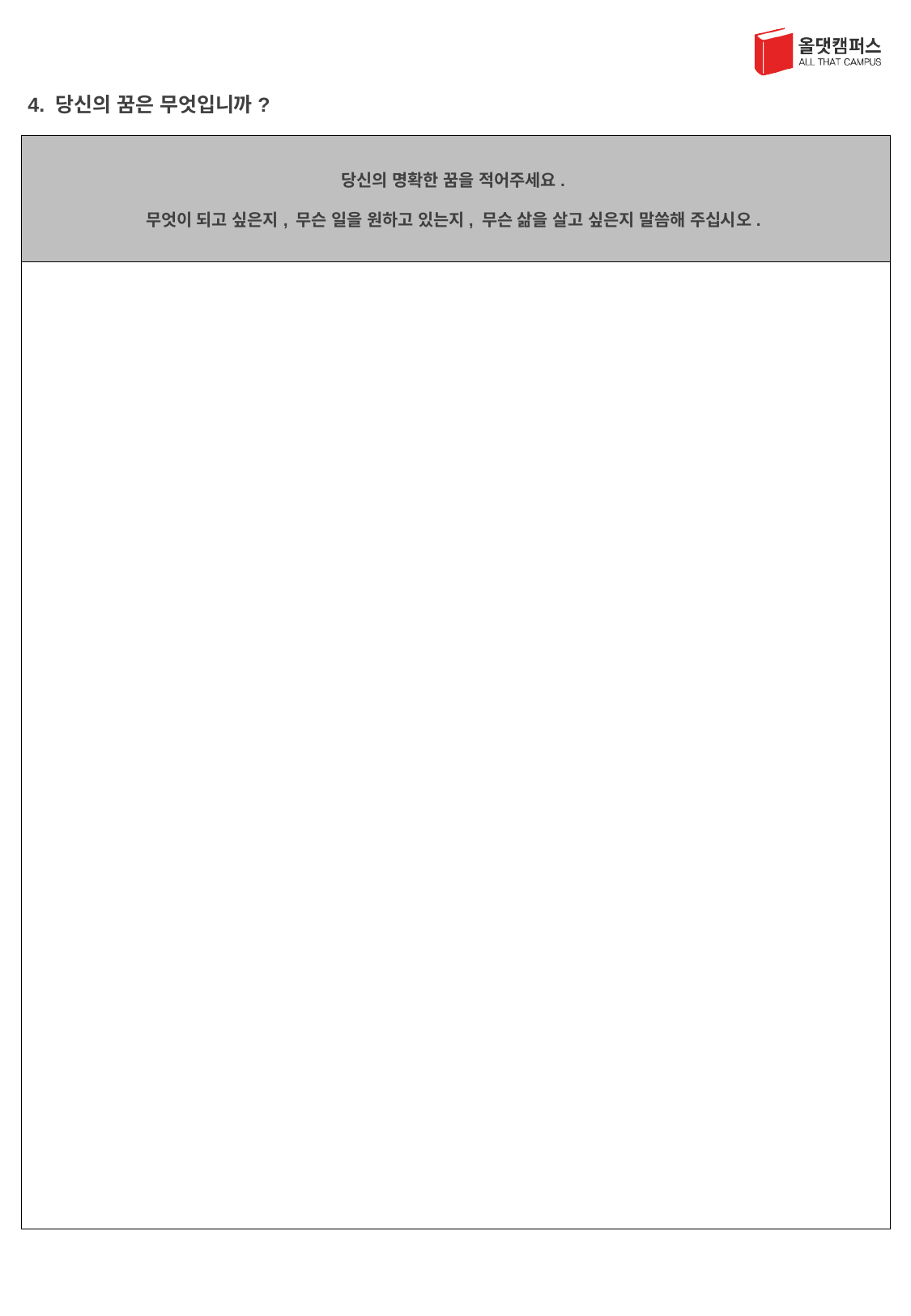

4. 당신의 꿈은 무엇입니까?
| 당신의 명확한 꿈을 적어주세요. 무엇이 되고 싶은지, 무슨 일을 원하고 있는지, 무슨 삶을 살고 싶은지 말씀해 주십시오. |
| --- |
|  |